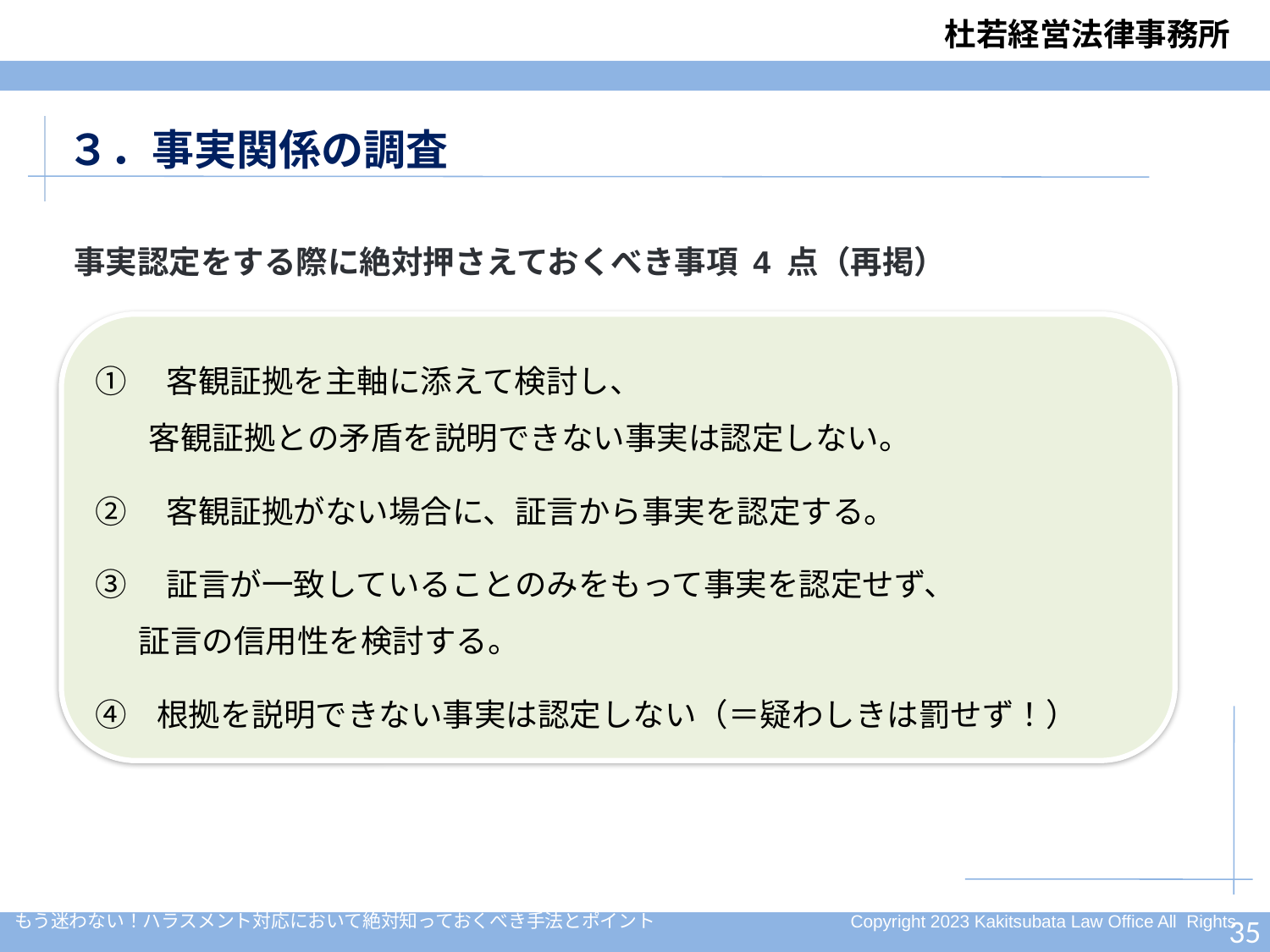

３．事実関係の調査
事実認定をする際に絶対押さえておくべき事項 4 点（再掲）
①　客観証拠を主軸に添えて検討し、
　   客観証拠との矛盾を説明できない事実は認定しない。
②　客観証拠がない場合に、証言から事実を認定する。
③　証言が一致していることのみをもって事実を認定せず、
      証言の信用性を検討する。
④   根拠を説明できない事実は認定しない（＝疑わしきは罰せず！）
35